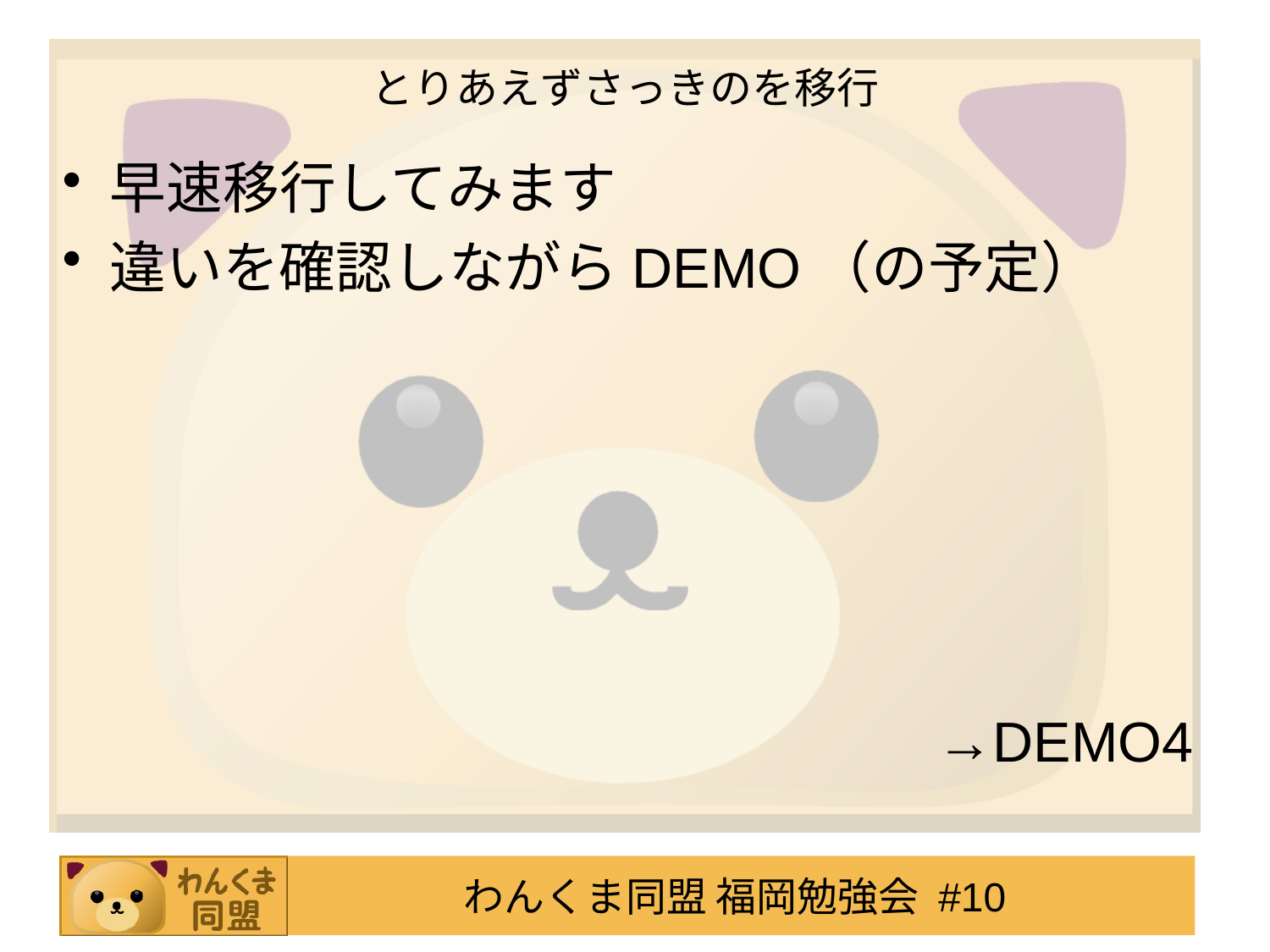

# とりあえずさっきのを移行
早速移行してみます
違いを確認しながらDEMO（の予定）

→DEMO4